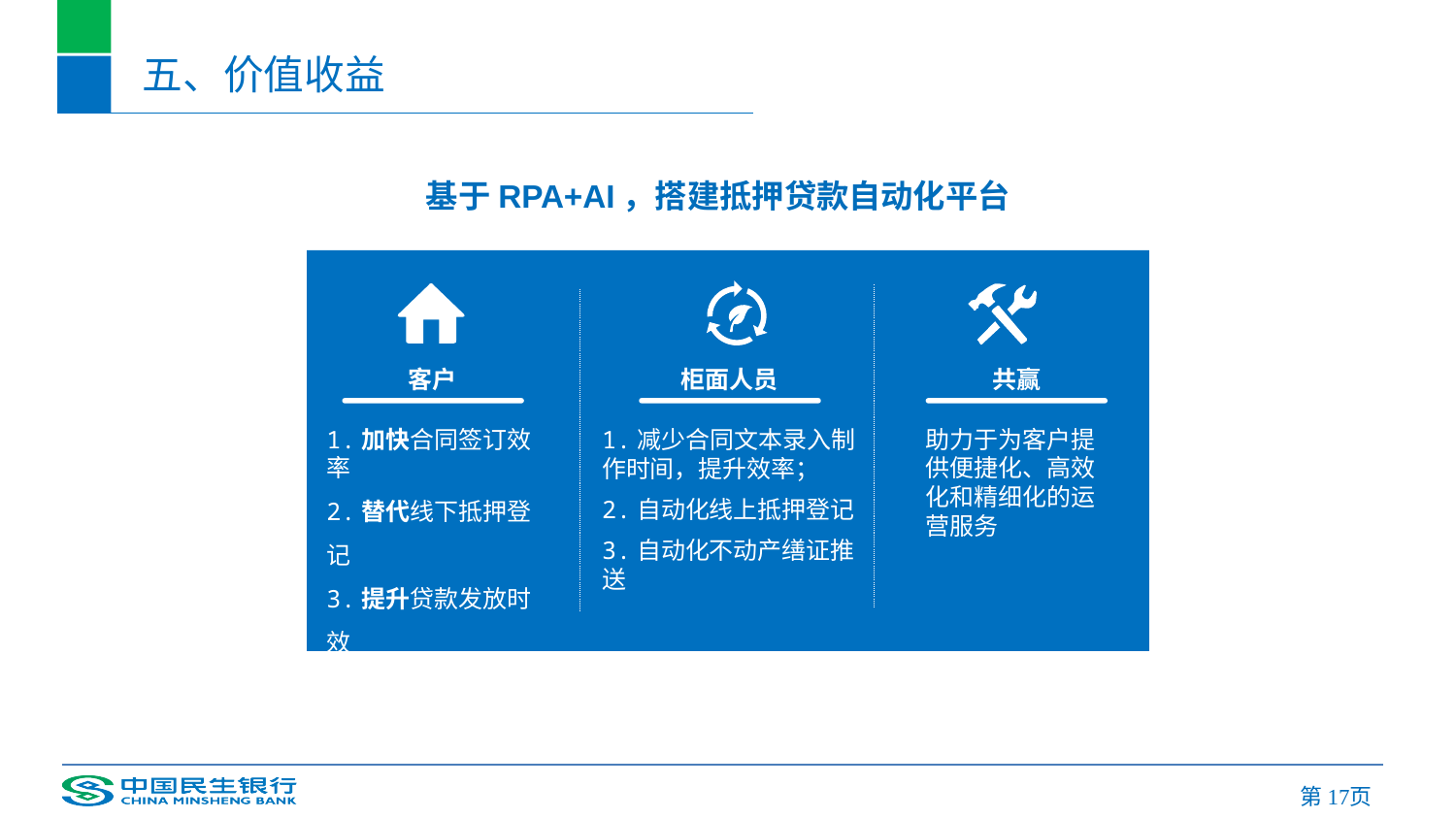

五、价值收益
基于RPA+AI，搭建抵押贷款自动化平台

客户
柜面人员
共赢

1.加快合同签订效率
2.替代线下抵押登记
3.提升贷款发放时效
1.减少合同文本录入制作时间，提升效率；
2.自动化线上抵押登记
3.自动化不动产缮证推送
助力于为客户提供便捷化、高效化和精细化的运营服务